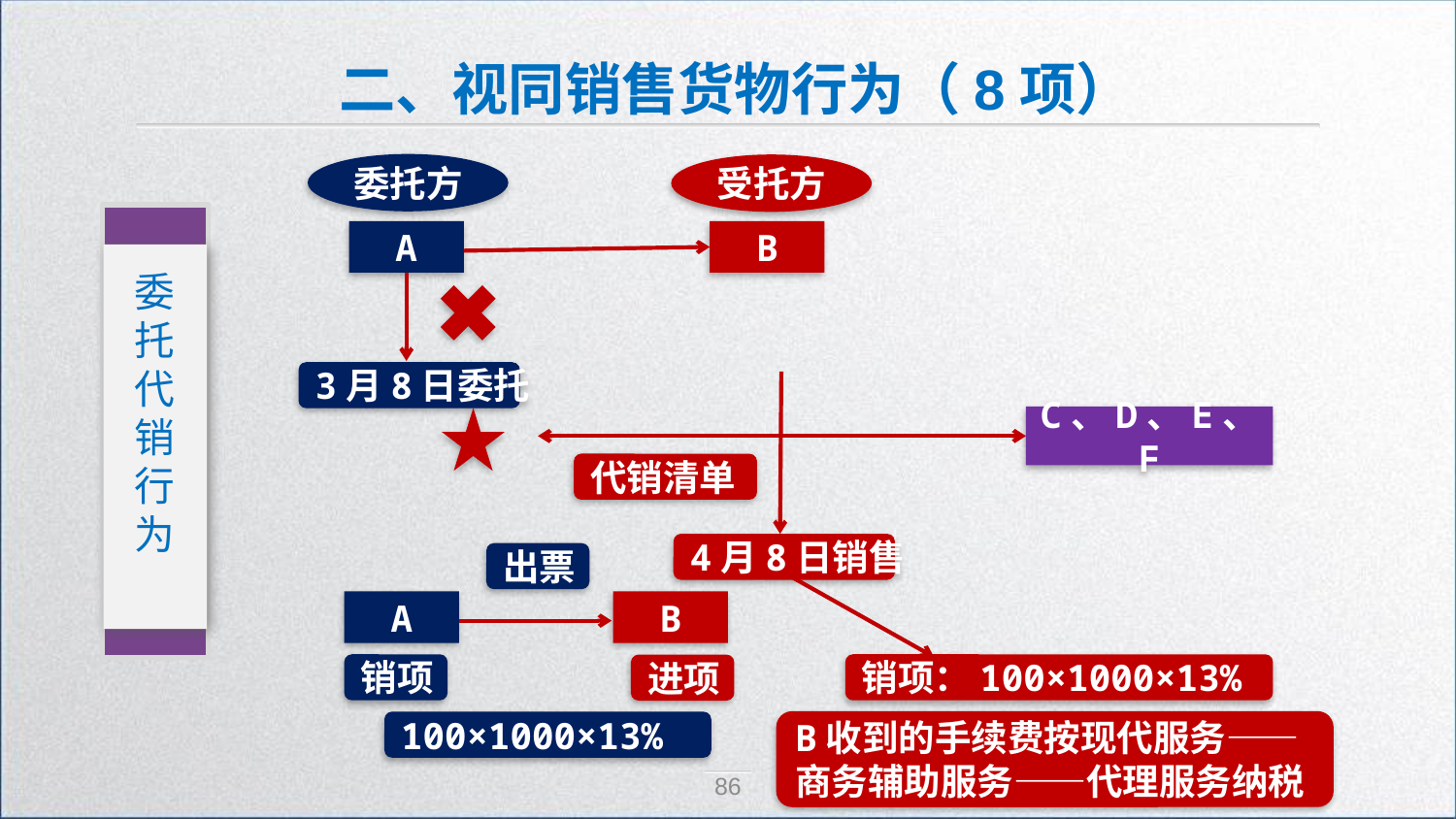

二、视同销售货物行为（8项）
委托方
受托方

委托代销行为
A
B

3月8日委托
C、D、E、F

代销清单
4月8日销售
出票
A
B
销项
销项：100×1000×13%
进项
B收到的手续费按现代服务——
商务辅助服务——代理服务纳税
100×1000×13%
86